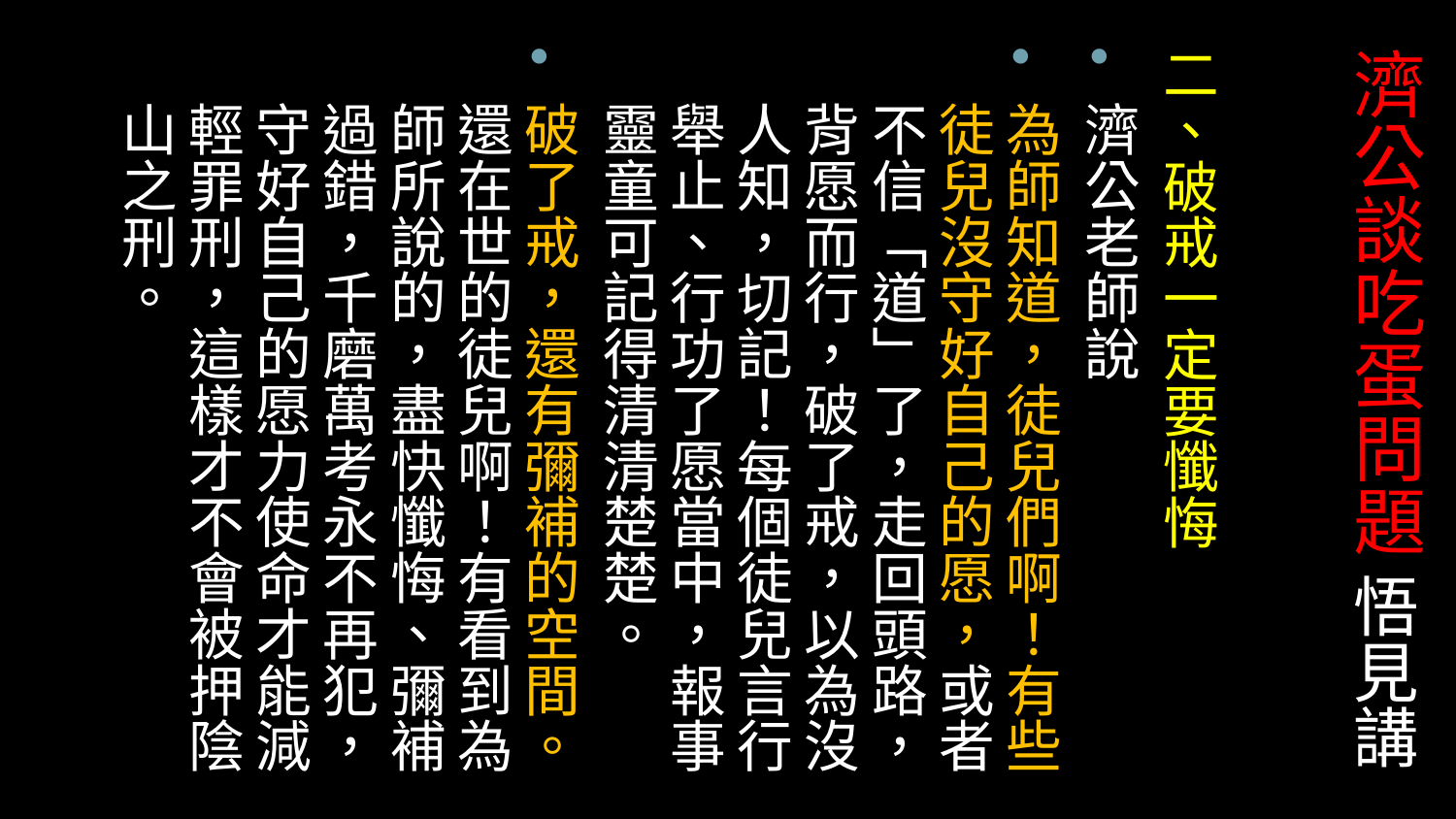

# 濟公談吃蛋問題 悟見講
二、破戒一定要懺悔
濟公老師說
為師知道，徒兒們啊！有些徒兒沒守好自己的愿，或者不信「道」了，走回頭路，背愿而行，破了戒，以為沒人知，切記！每個徒兒言行舉止、行功了愿當中，報事靈童可記得清清楚楚。
破了戒，還有彌補的空間。還在世的徒兒啊！有看到為師所說的，盡快懺悔、彌補過錯，千磨萬考永不再犯，守好自己的愿力使命才能減輕罪刑，這樣才不會被押陰山之刑。